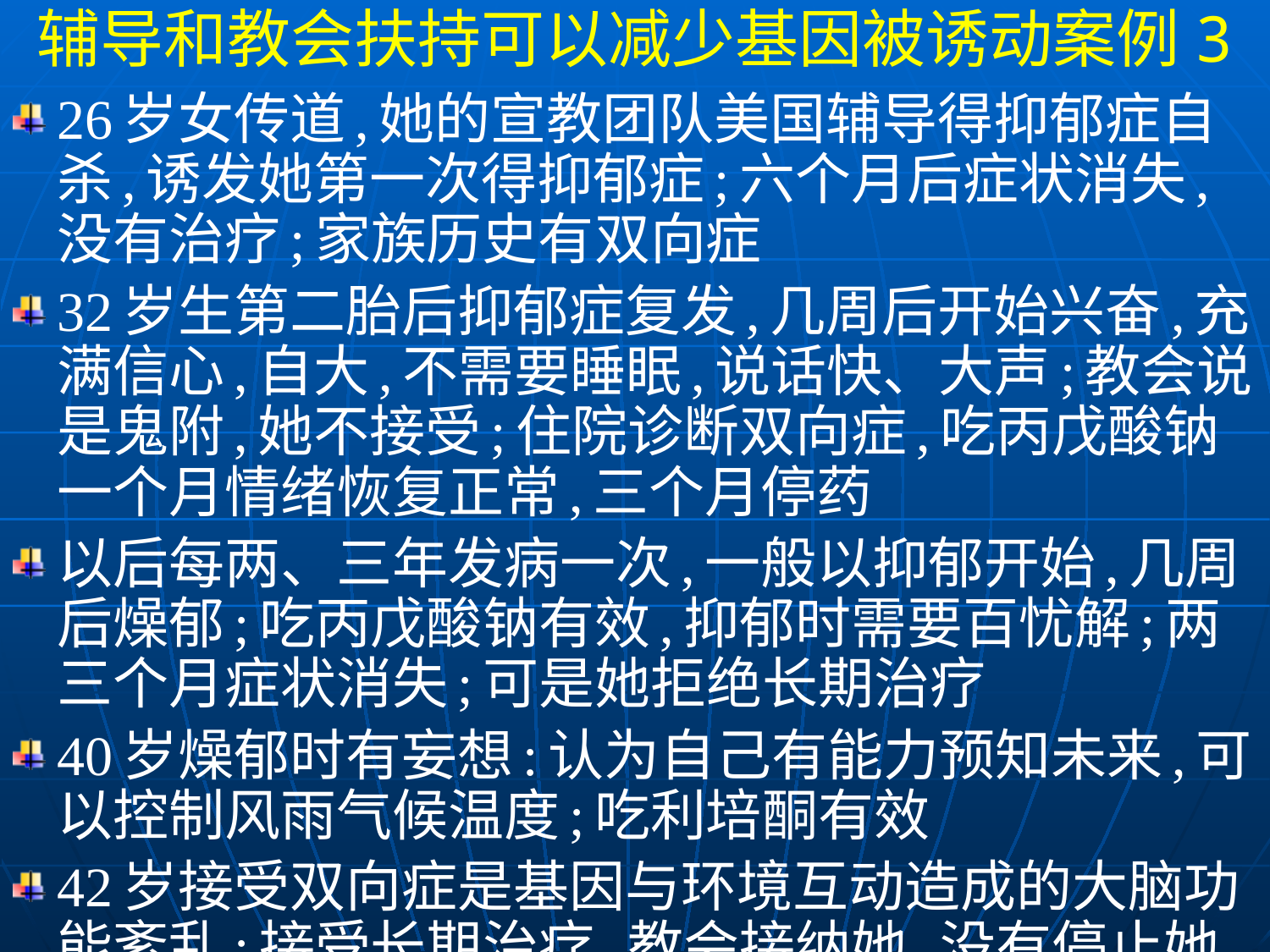

辅导和教会扶持可以减少基因被诱动案例3
26岁女传道,她的宣教团队美国辅导得抑郁症自杀,诱发她第一次得抑郁症;六个月后症状消失,没有治疗;家族历史有双向症
32岁生第二胎后抑郁症复发,几周后开始兴奋,充满信心,自大,不需要睡眠,说话快、大声;教会说是鬼附,她不接受;住院诊断双向症,吃丙戊酸钠一个月情绪恢复正常,三个月停药
以后每两、三年发病一次,一般以抑郁开始,几周后燥郁;吃丙戊酸钠有效,抑郁时需要百忧解;两三个月症状消失;可是她拒绝长期治疗
40岁燥郁时有妄想:认为自己有能力预知未来,可以控制风雨气候温度;吃利培酮有效
42岁接受双向症是基因与环境互动造成的大脑功能紊乱;接受长期治疗,教会接纳她,没有停止她的服事;八年没有复发;副作用:体重增加